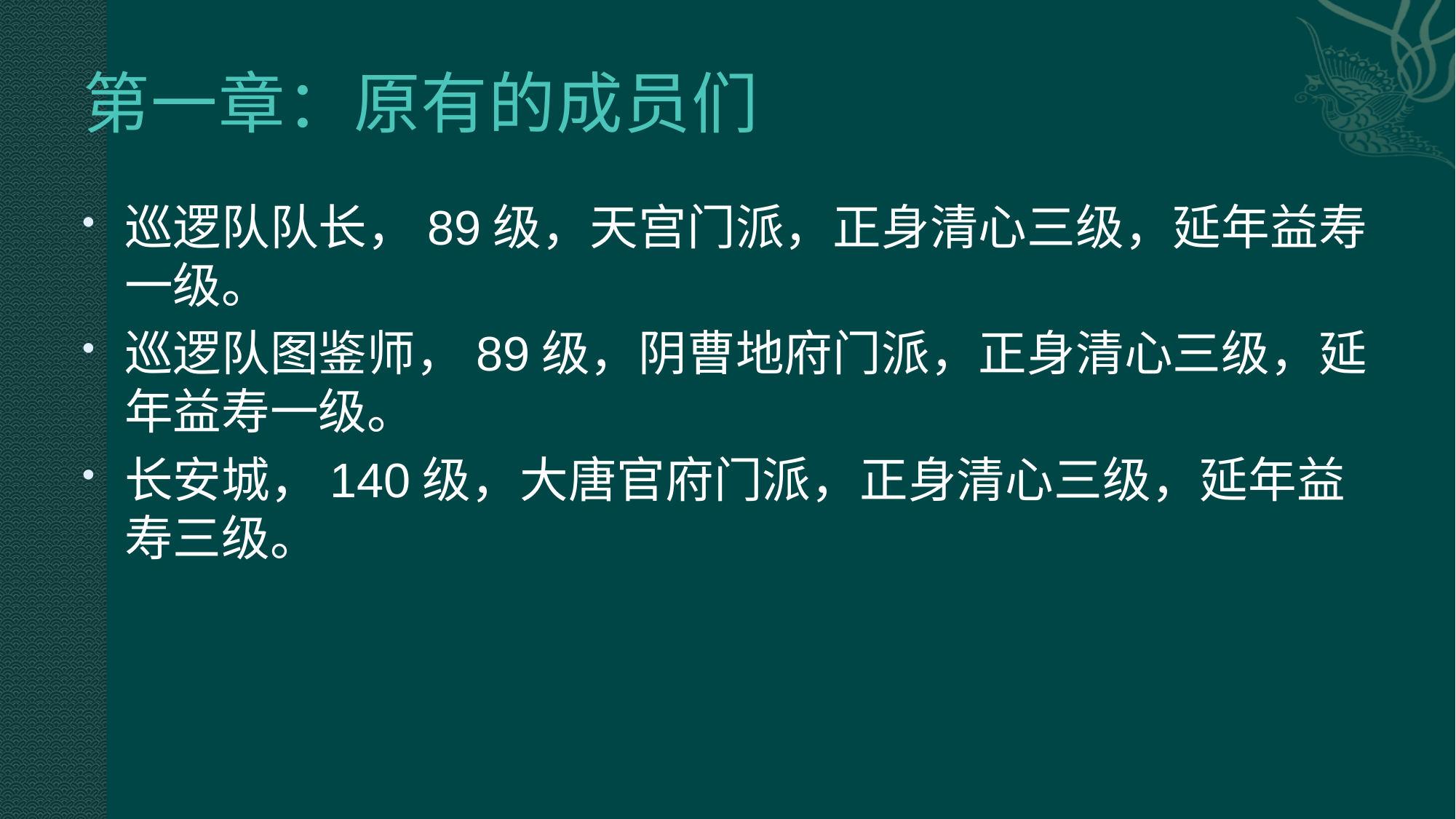

# 第一章：原有的成员们
巡逻队队长，89级，天宫门派，正身清心三级，延年益寿一级。
巡逻队图鉴师，89级，阴曹地府门派，正身清心三级，延年益寿一级。
长安城，140级，大唐官府门派，正身清心三级，延年益寿三级。